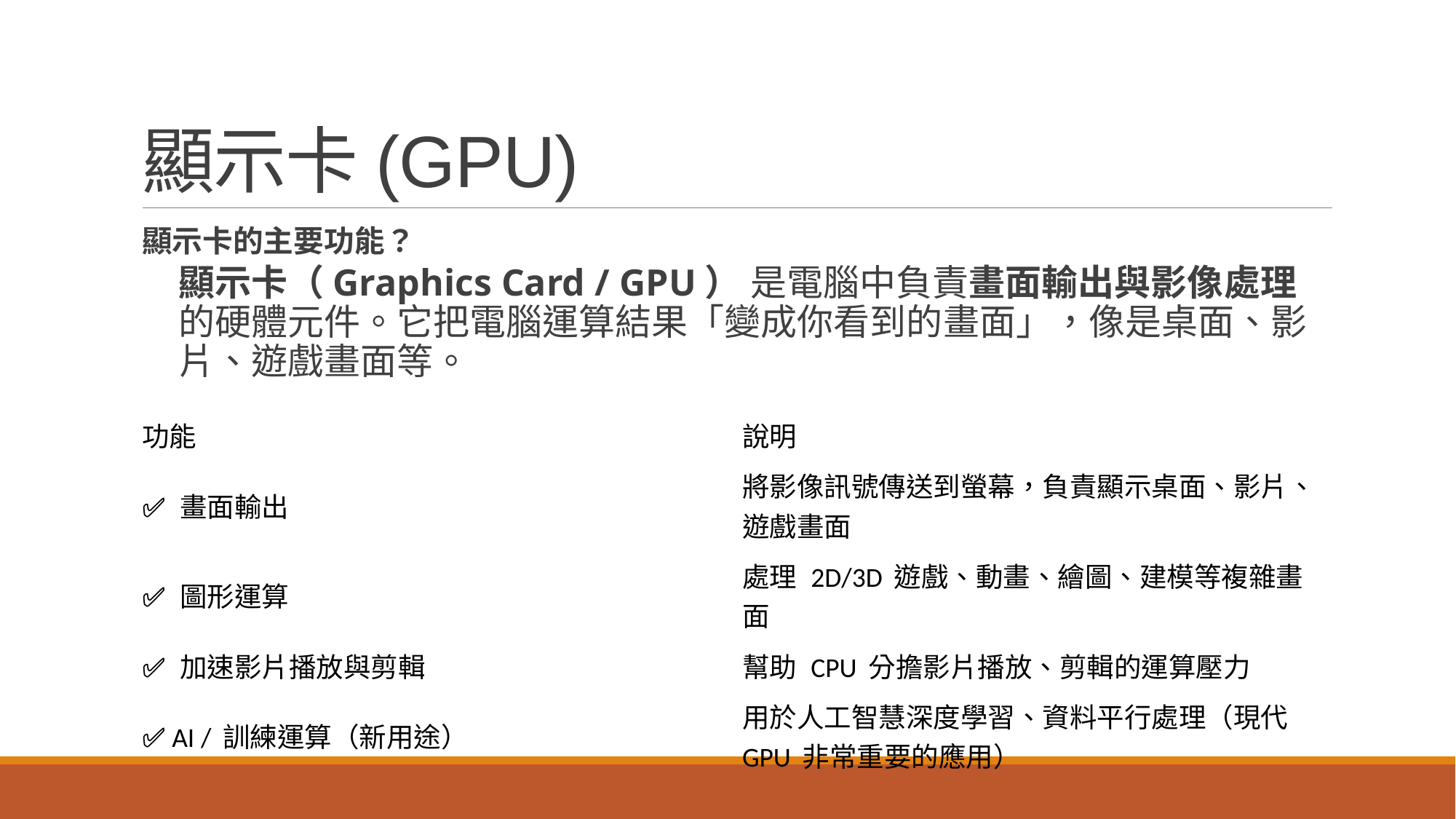

# 顯示卡(GPU)
顯示卡的主要功能？
顯示卡（Graphics Card / GPU） 是電腦中負責畫面輸出與影像處理的硬體元件。它把電腦運算結果「變成你看到的畫面」，像是桌面、影片、遊戲畫面等。
| 功能 | 說明 |
| --- | --- |
| ✅ 畫面輸出 | 將影像訊號傳送到螢幕，負責顯示桌面、影片、遊戲畫面 |
| ✅ 圖形運算 | 處理 2D/3D 遊戲、動畫、繪圖、建模等複雜畫面 |
| ✅ 加速影片播放與剪輯 | 幫助 CPU 分擔影片播放、剪輯的運算壓力 |
| ✅ AI / 訓練運算（新用途） | 用於人工智慧深度學習、資料平行處理（現代 GPU 非常重要的應用） |